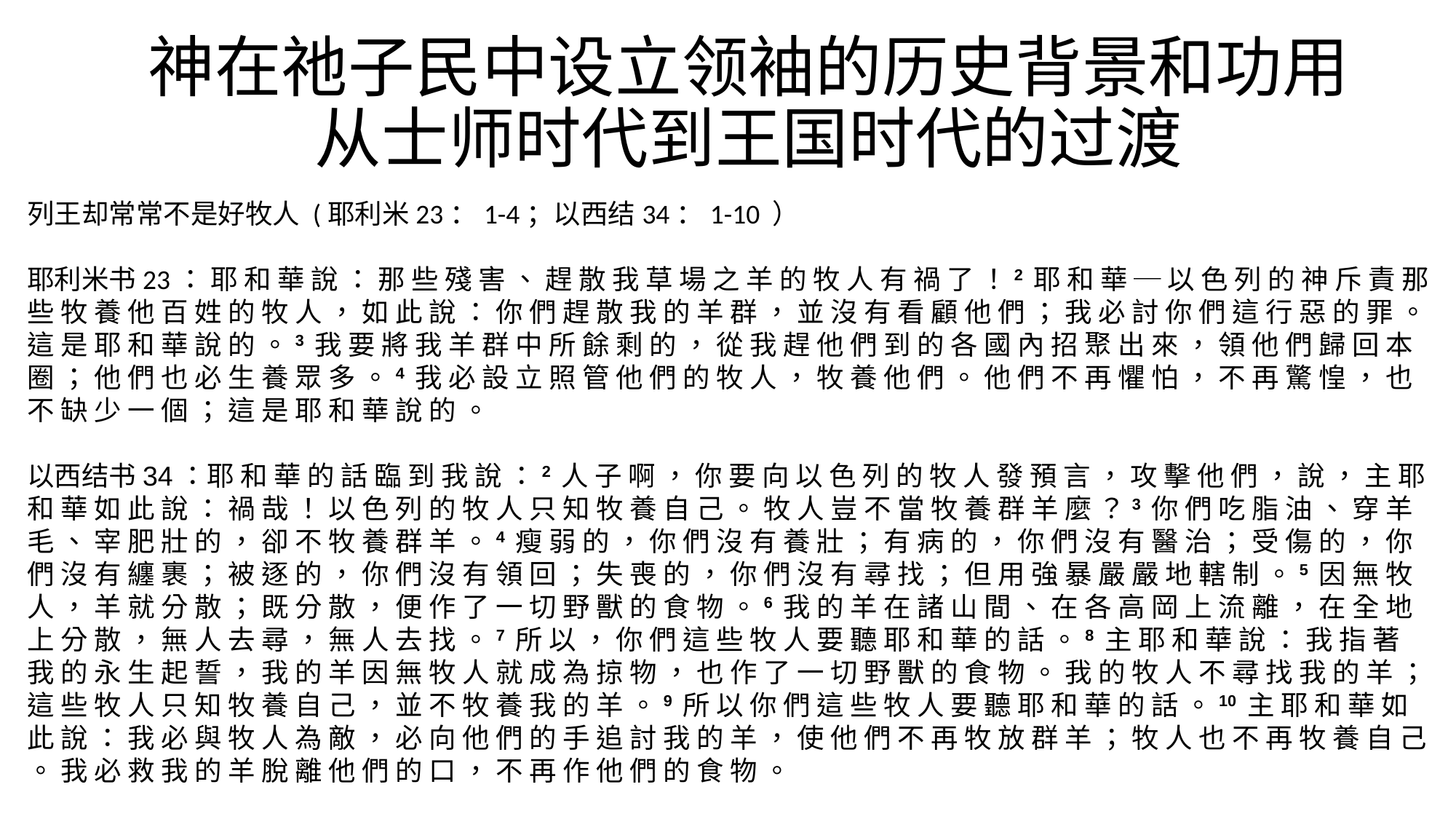

# 神在祂子民中设立领袖的历史背景和功用 从士师时代到王国时代的过渡
列王却常常不是好牧人 (耶利米23：1-4；以西结34：1-10 ）

耶利米书23： 耶 和 華 說 ： 那 些 殘 害 、 趕 散 我 草 場 之 羊 的 牧 人 有 禍 了 ！2 耶 和 華 ─ 以 色 列 的 神 斥 責 那 些 牧 養 他 百 姓 的 牧 人 ， 如 此 說 ： 你 們 趕 散 我 的 羊 群 ， 並 沒 有 看 顧 他 們 ； 我 必 討 你 們 這 行 惡 的 罪 。 這 是 耶 和 華 說 的 。3 我 要 將 我 羊 群 中 所 餘 剩 的 ， 從 我 趕 他 們 到 的 各 國 內 招 聚 出 來 ， 領 他 們 歸 回 本 圈 ； 他 們 也 必 生 養 眾 多 。4 我 必 設 立 照 管 他 們 的 牧 人 ， 牧 養 他 們 。 他 們 不 再 懼 怕 ， 不 再 驚 惶 ， 也 不 缺 少 一 個 ； 這 是 耶 和 華 說 的 。

以西结书34：耶 和 華 的 話 臨 到 我 說 ：2 人 子 啊 ， 你 要 向 以 色 列 的 牧 人 發 預 言 ， 攻 擊 他 們 ， 說 ， 主 耶 和 華 如 此 說 ： 禍 哉 ！ 以 色 列 的 牧 人 只 知 牧 養 自 己 。 牧 人 豈 不 當 牧 養 群 羊 麼 ？3 你 們 吃 脂 油 、 穿 羊 毛 、 宰 肥 壯 的 ， 卻 不 牧 養 群 羊 。4 瘦 弱 的 ， 你 們 沒 有 養 壯 ； 有 病 的 ， 你 們 沒 有 醫 治 ； 受 傷 的 ， 你 們 沒 有 纏 裹 ； 被 逐 的 ， 你 們 沒 有 領 回 ； 失 喪 的 ， 你 們 沒 有 尋 找 ； 但 用 強 暴 嚴 嚴 地 轄 制 。5 因 無 牧 人 ， 羊 就 分 散 ； 既 分 散 ， 便 作 了 一 切 野 獸 的 食 物 。6 我 的 羊 在 諸 山 間 、 在 各 高 岡 上 流 離 ， 在 全 地 上 分 散 ， 無 人 去 尋 ， 無 人 去 找 。7 所 以 ， 你 們 這 些 牧 人 要 聽 耶 和 華 的 話 。8 主 耶 和 華 說 ： 我 指 著 我 的 永 生 起 誓 ， 我 的 羊 因 無 牧 人 就 成 為 掠 物 ， 也 作 了 一 切 野 獸 的 食 物 。 我 的 牧 人 不 尋 找 我 的 羊 ； 這 些 牧 人 只 知 牧 養 自 己 ， 並 不 牧 養 我 的 羊 。9 所 以 你 們 這 些 牧 人 要 聽 耶 和 華 的 話 。10 主 耶 和 華 如 此 說 ： 我 必 與 牧 人 為 敵 ， 必 向 他 們 的 手 追 討 我 的 羊 ， 使 他 們 不 再 牧 放 群 羊 ； 牧 人 也 不 再 牧 養 自 己 。 我 必 救 我 的 羊 脫 離 他 們 的 口 ， 不 再 作 他 們 的 食 物 。